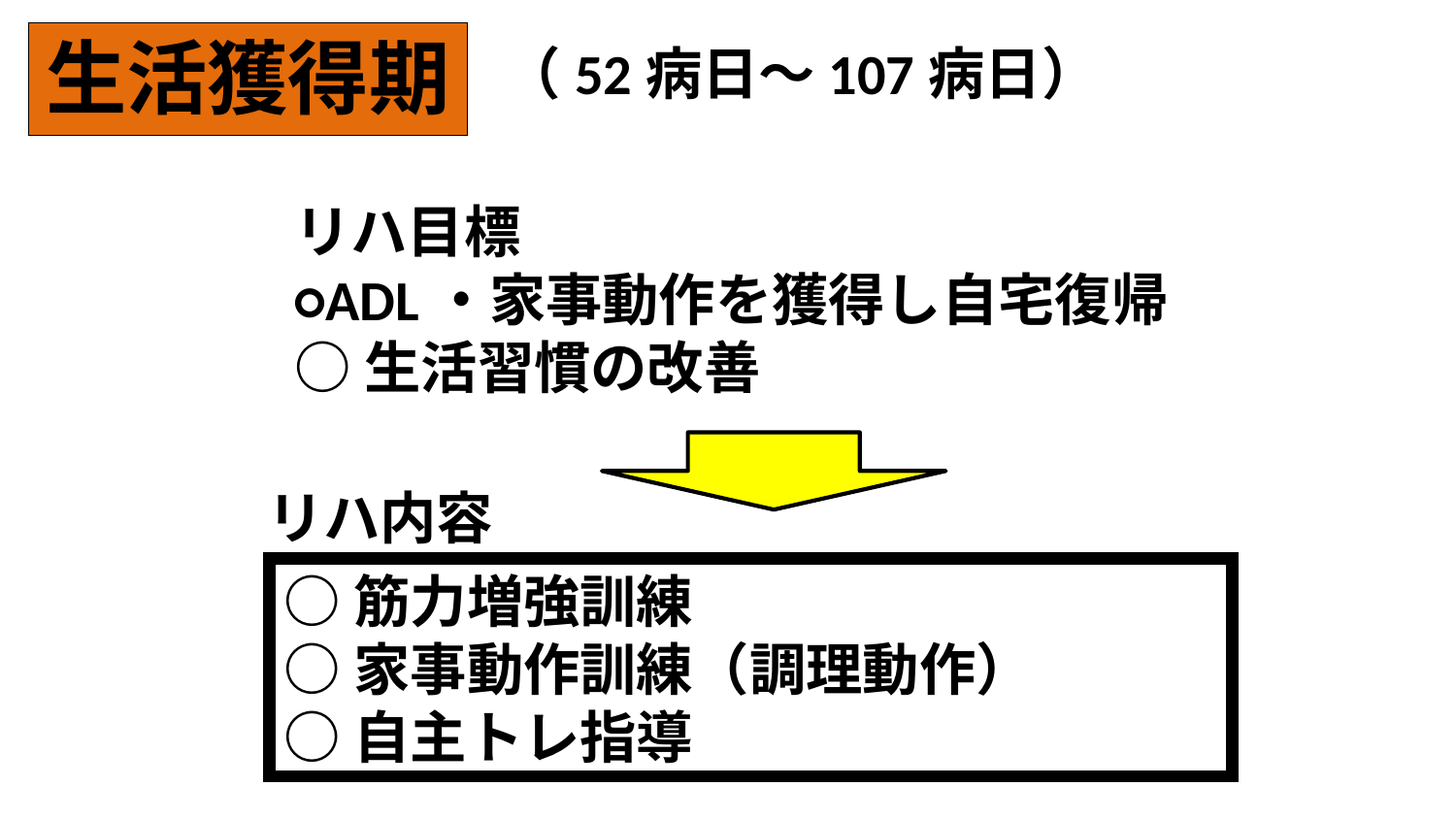

生活獲得期

（52病日～107病日）
リハ目標
○ADL・家事動作を獲得し自宅復帰
○生活習慣の改善

リハ内容
○筋力増強訓練
○家事動作訓練（調理動作）
○自主トレ指導